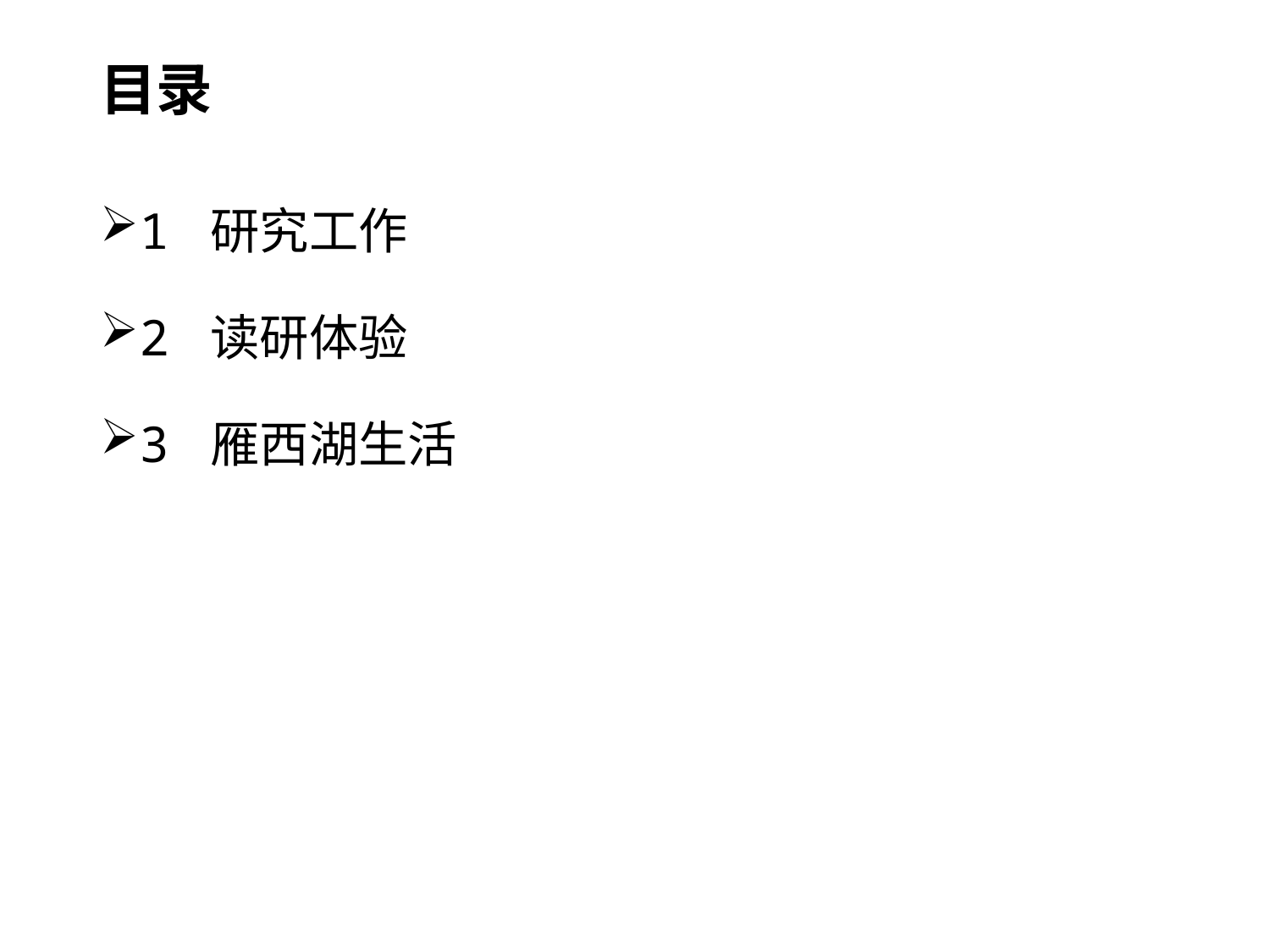

# 目录
1 研究工作
2 读研体验
3 雁西湖生活